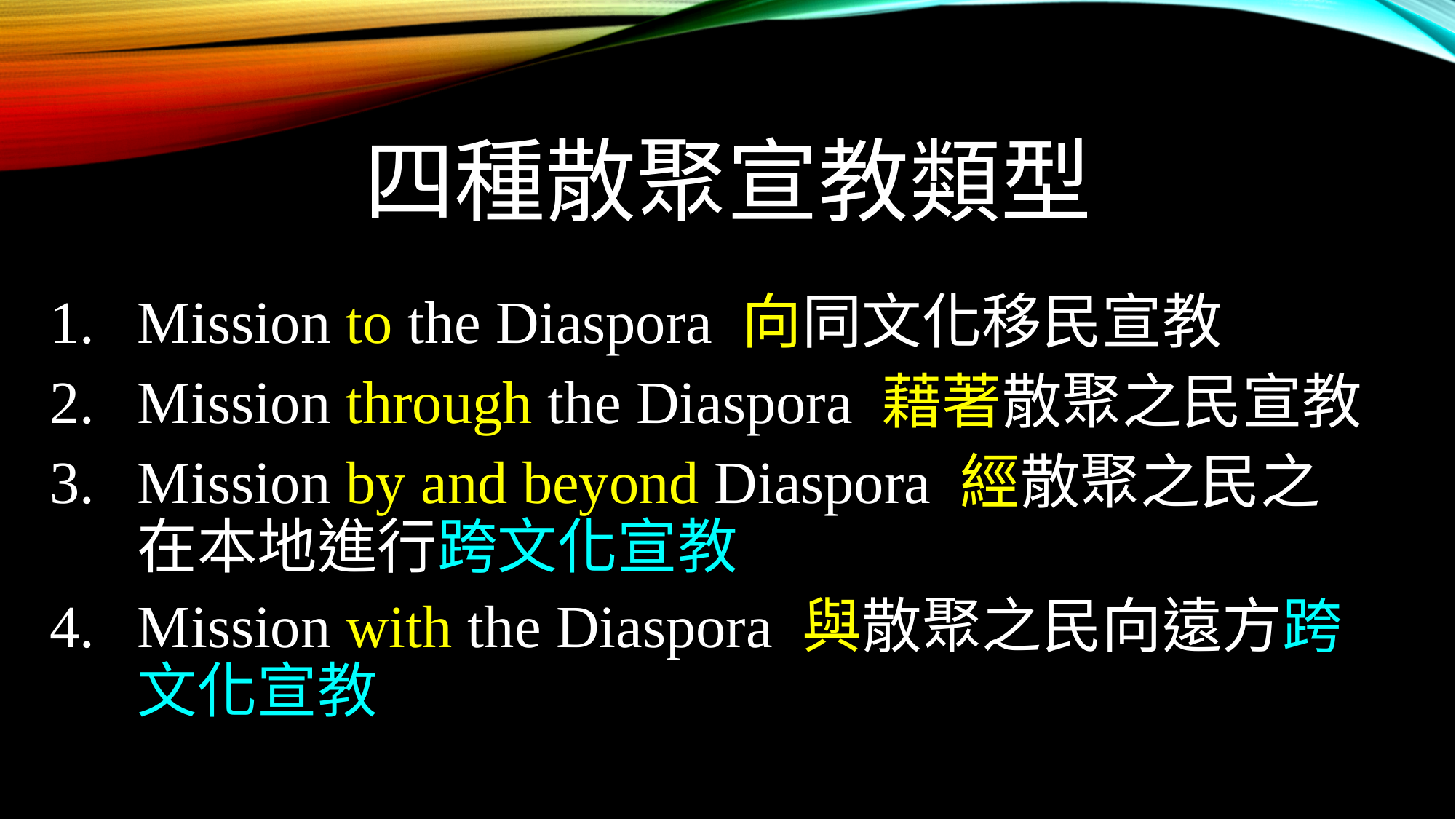

# 四種散聚宣教類型
Mission to the Diaspora 向同文化移民宣教
Mission through the Diaspora 藉著散聚之民宣教
Mission by and beyond Diaspora 經散聚之民之在本地進行跨文化宣教
Mission with the Diaspora 與散聚之民向遠方跨文化宣教